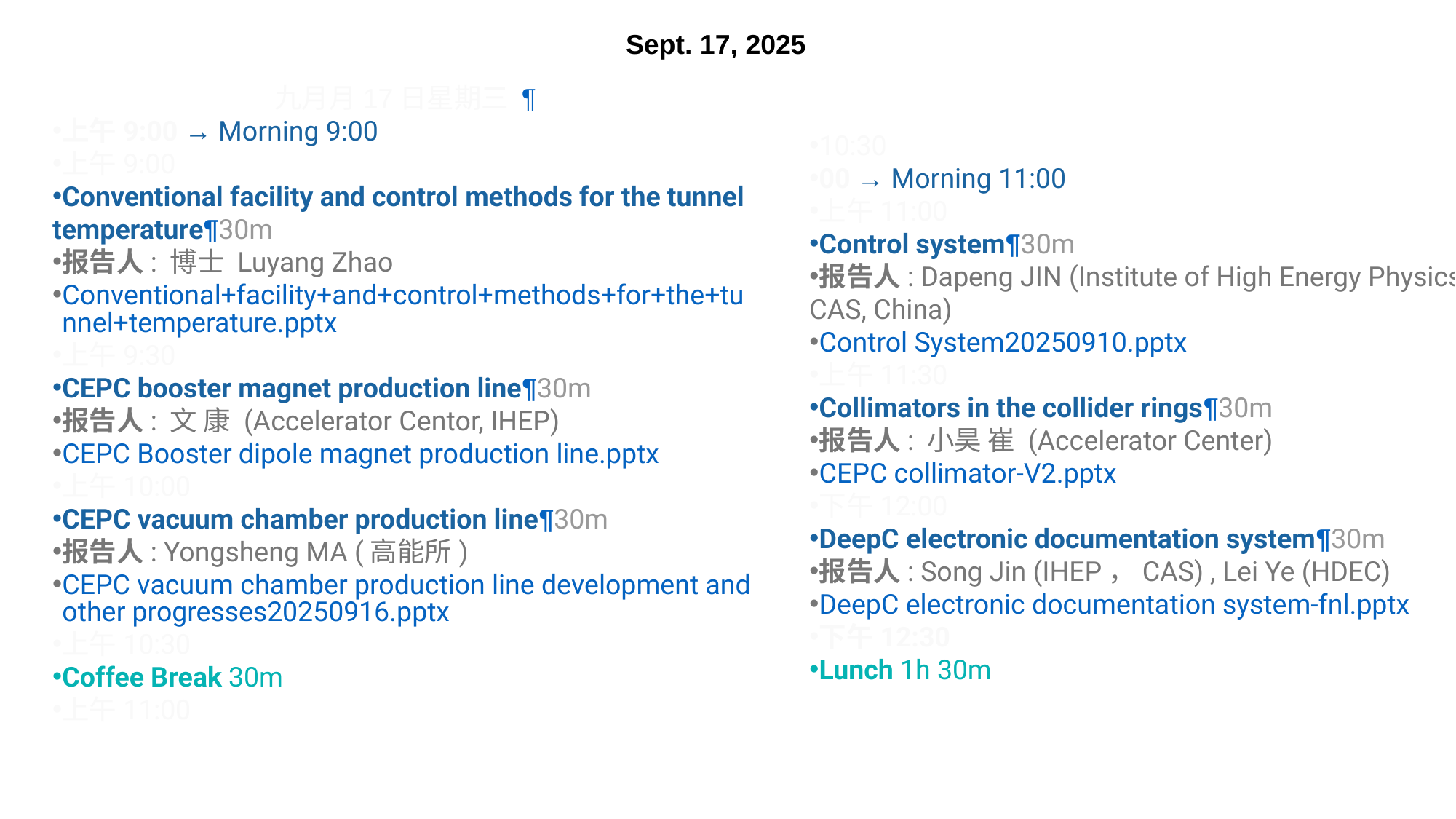

Sept. 17, 2025
九月月17日星期三 ¶
上午9:00 → Morning 9:00
上午9:00
Conventional facility and control methods for the tunnel temperature¶30m
报告人: 博士 Luyang Zhao
Conventional+facility+and+control+methods+for+the+tunnel+temperature.pptx
上午9:30
CEPC booster magnet production line¶30m
报告人: 文 康 (Accelerator Centor, IHEP)
CEPC Booster dipole magnet production line.pptx
上午10:00
CEPC vacuum chamber production line¶30m
报告人: Yongsheng MA (高能所)
CEPC vacuum chamber production line development and other progresses20250916.pptx
上午10:30
Coffee Break 30m
上午11:00

10:30
00 → Morning 11:00
上午11:00
Control system¶30m
报告人: Dapeng JIN (Institute of High Energy Physics, CAS, China)
Control System20250910.pptx
上午11:30
Collimators in the collider rings¶30m
报告人: 小昊 崔 (Accelerator Center)
CEPC collimator-V2.pptx
下午12:00
DeepC electronic documentation system¶30m
报告人: Song Jin (IHEP，CAS) , Lei Ye (HDEC)
DeepC electronic documentation system-fnl.pptx
下午12:30
Lunch 1h 30m